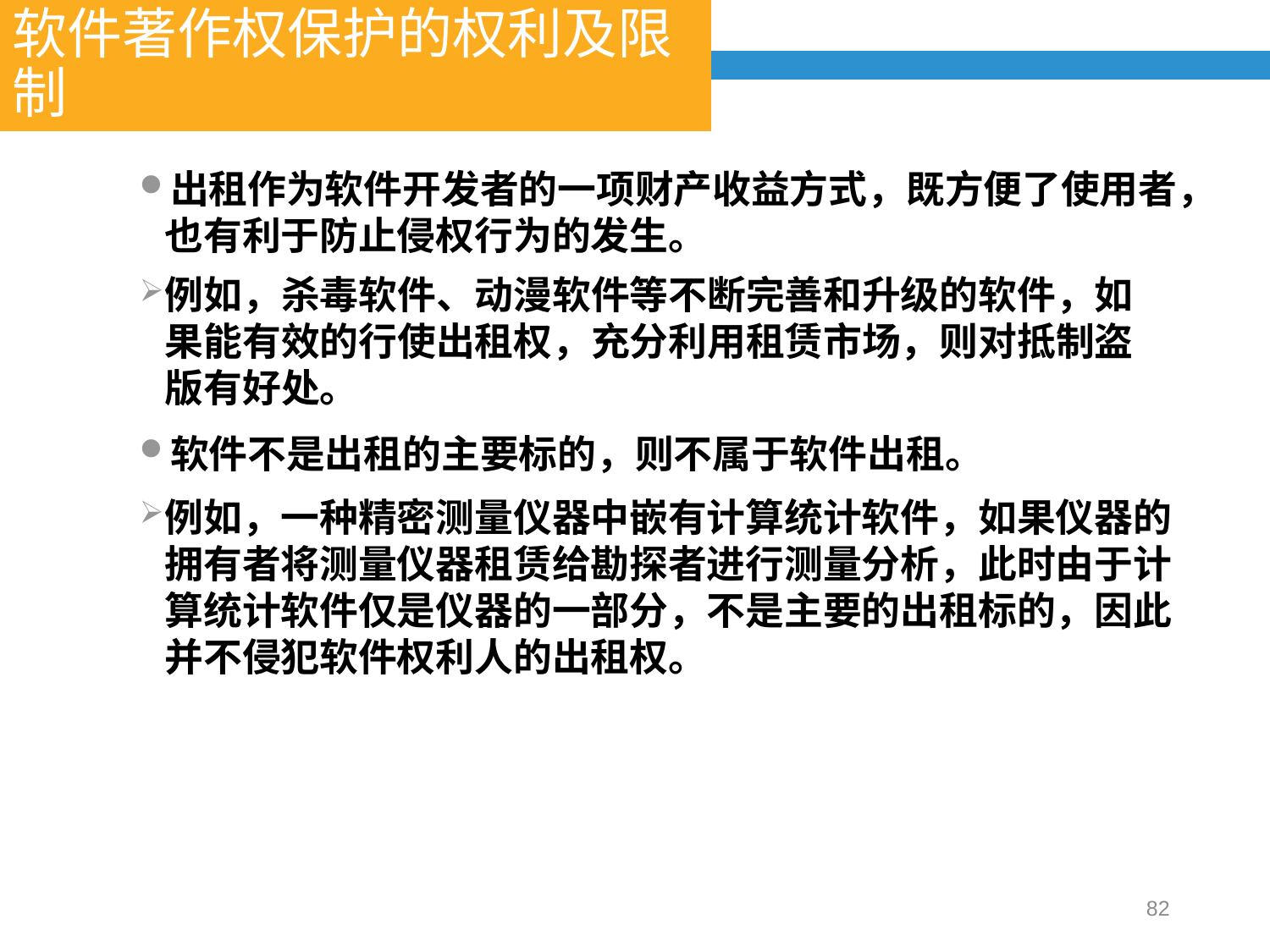

软件著作权保护的权利及限制
出租作为软件开发者的一项财产收益方式，既方便了使用者，也有利于防止侵权行为的发生。
例如，杀毒软件、动漫软件等不断完善和升级的软件，如果能有效的行使出租权，充分利用租赁市场，则对抵制盗版有好处。
软件不是出租的主要标的，则不属于软件出租。
例如，一种精密测量仪器中嵌有计算统计软件，如果仪器的拥有者将测量仪器租赁给勘探者进行测量分析，此时由于计算统计软件仅是仪器的一部分，不是主要的出租标的，因此并不侵犯软件权利人的出租权。
82